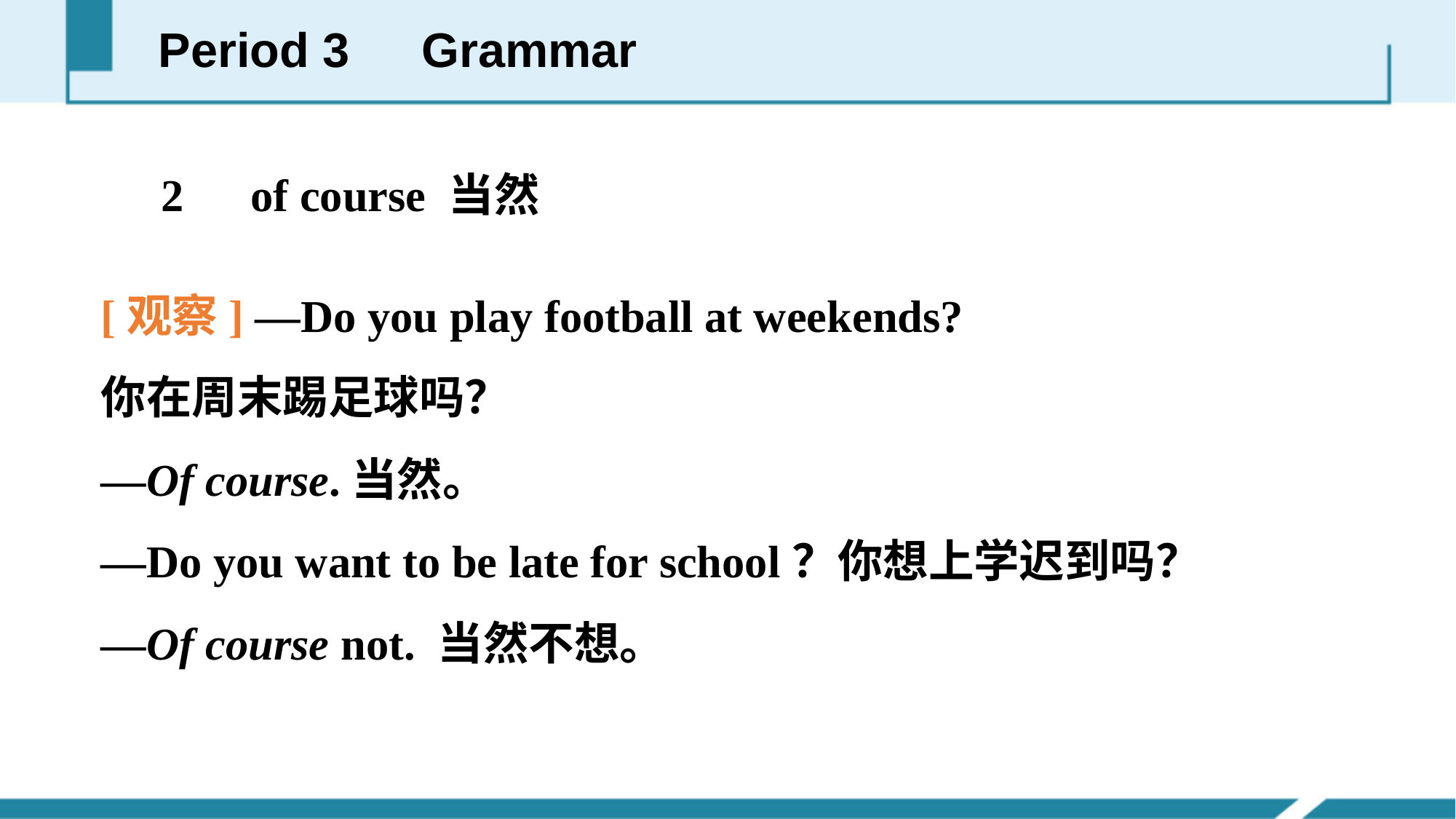

Period 3　Grammar
     2　of course 当然
[观察] —Do you play football at weekends?
你在周末踢足球吗？
—Of course.当然。
—Do you want to be late for school？你想上学迟到吗？
—Of course not. 当然不想。